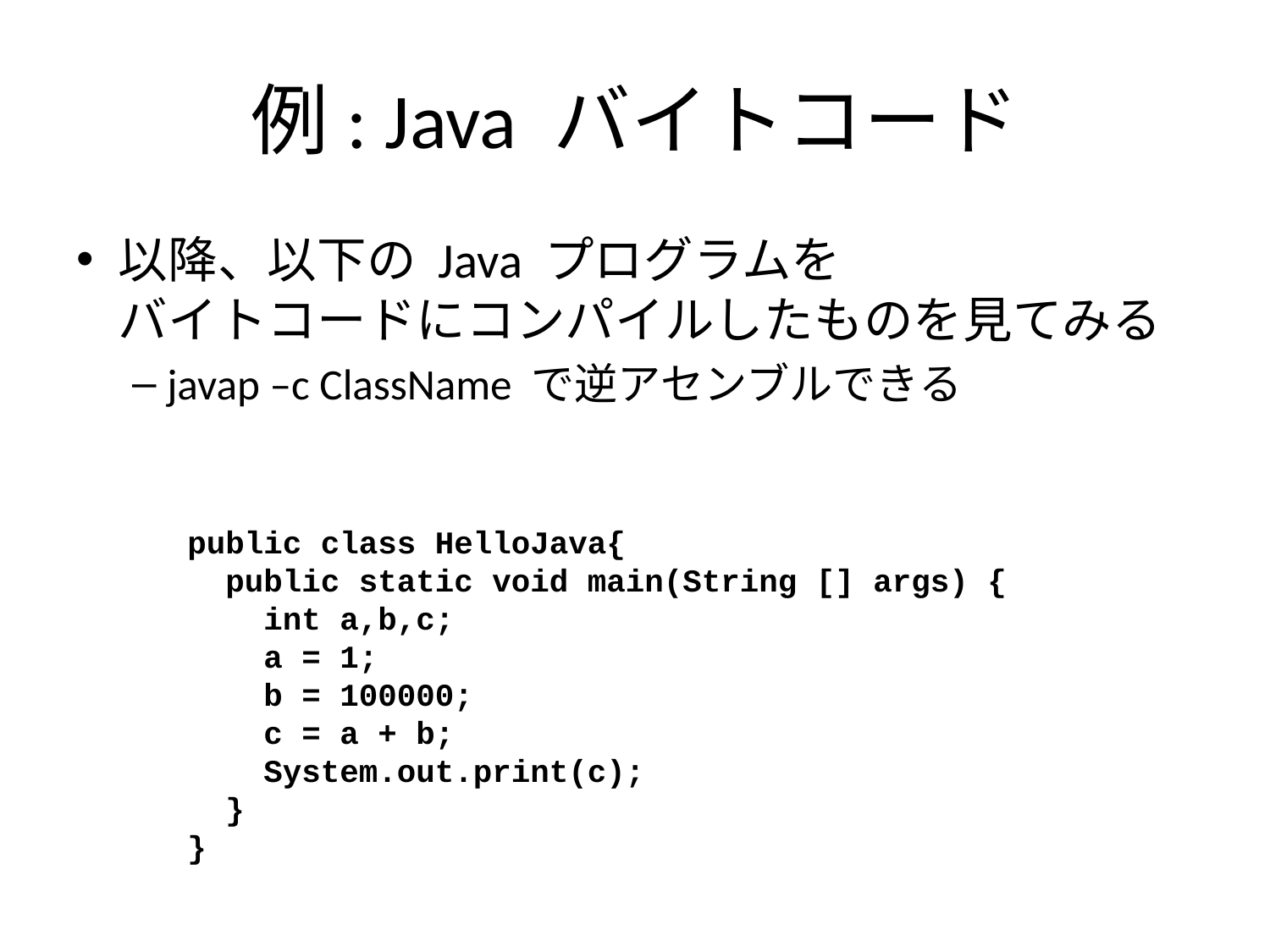

# 例: Java バイトコード
以降、以下の Java プログラムを
バイトコードにコンパイルしたものを見てみる
javap –c ClassName で逆アセンブルできる

public class HelloJava{
  public static void main(String [] args) {
    int a,b,c;
    a = 1;
    b = 100000;
    c = a + b;
    System.out.print(c);
  }
}